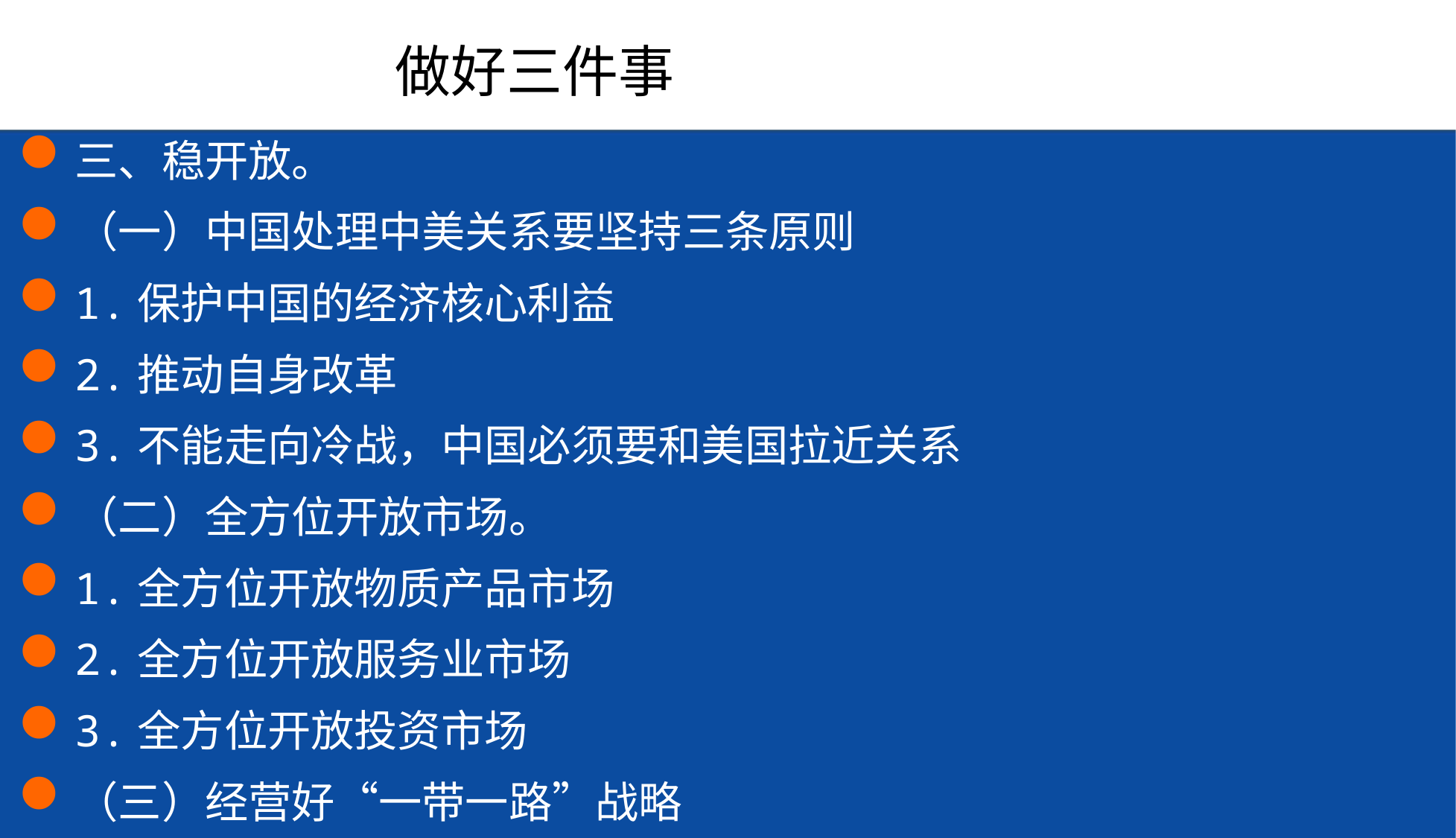

做好三件事
三、稳开放。
（一）中国处理中美关系要坚持三条原则
1.保护中国的经济核心利益
2.推动自身改革
3.不能走向冷战，中国必须要和美国拉近关系
（二）全方位开放市场。
1.全方位开放物质产品市场
2.全方位开放服务业市场
3.全方位开放投资市场
（三）经营好“一带一路”战略